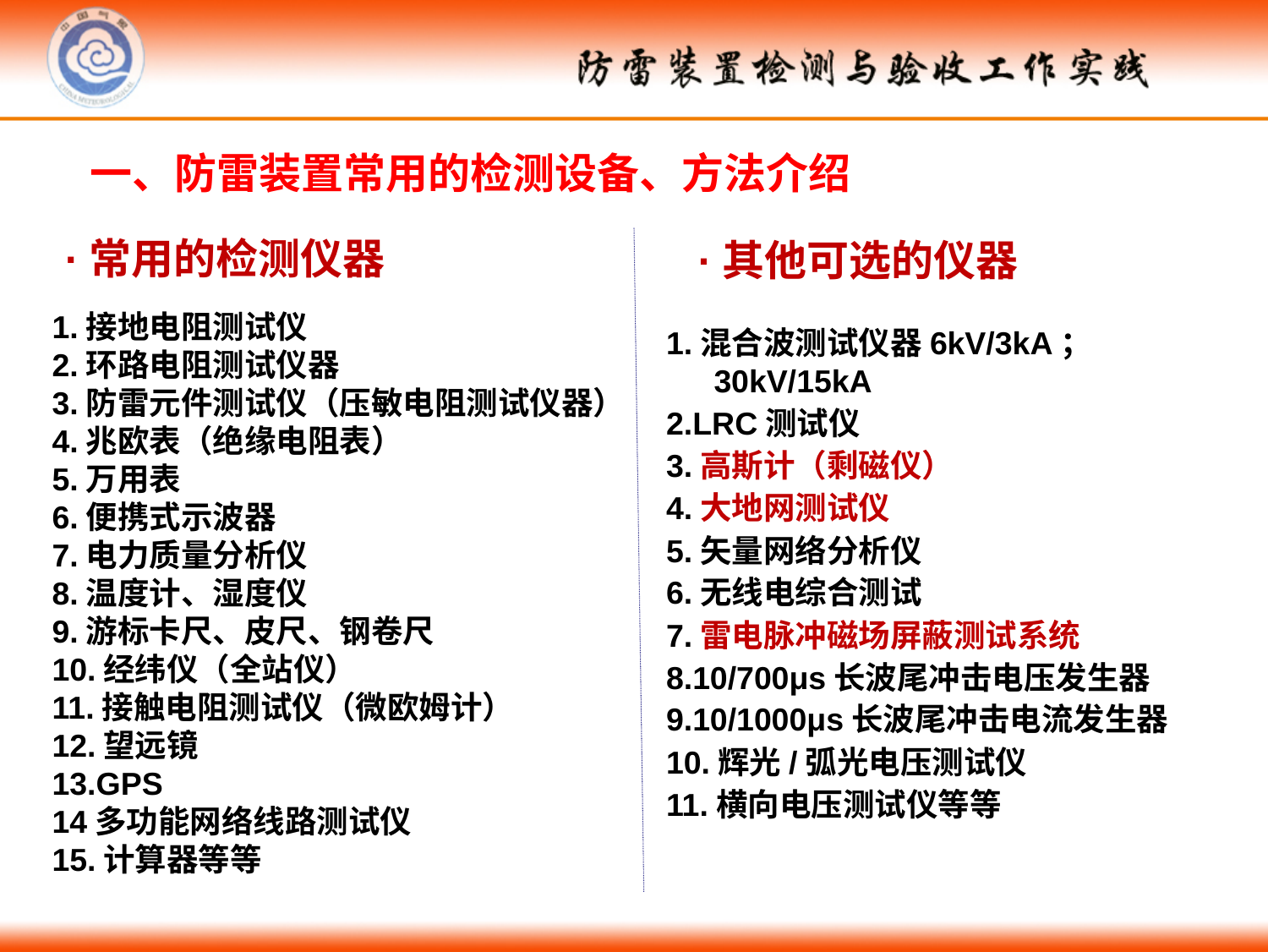

一、防雷装置常用的检测设备、方法介绍
# ·常用的检测仪器
·其他可选的仪器
1.接地电阻测试仪
2.环路电阻测试仪器
3.防雷元件测试仪（压敏电阻测试仪器）
4.兆欧表（绝缘电阻表）
5.万用表
6.便携式示波器
7.电力质量分析仪
8.温度计、湿度仪
9.游标卡尺、皮尺、钢卷尺
10.经纬仪（全站仪）
11.接触电阻测试仪（微欧姆计）
12.望远镜
13.GPS
14多功能网络线路测试仪
15.计算器等等

1.混合波测试仪器6kV/3kA； 30kV/15kA
2.LRC测试仪
3.高斯计（剩磁仪）
4.大地网测试仪
5.矢量网络分析仪
6.无线电综合测试
7.雷电脉冲磁场屏蔽测试系统
8.10/700μs长波尾冲击电压发生器
9.10/1000μs长波尾冲击电流发生器
10.辉光/弧光电压测试仪
11.横向电压测试仪等等